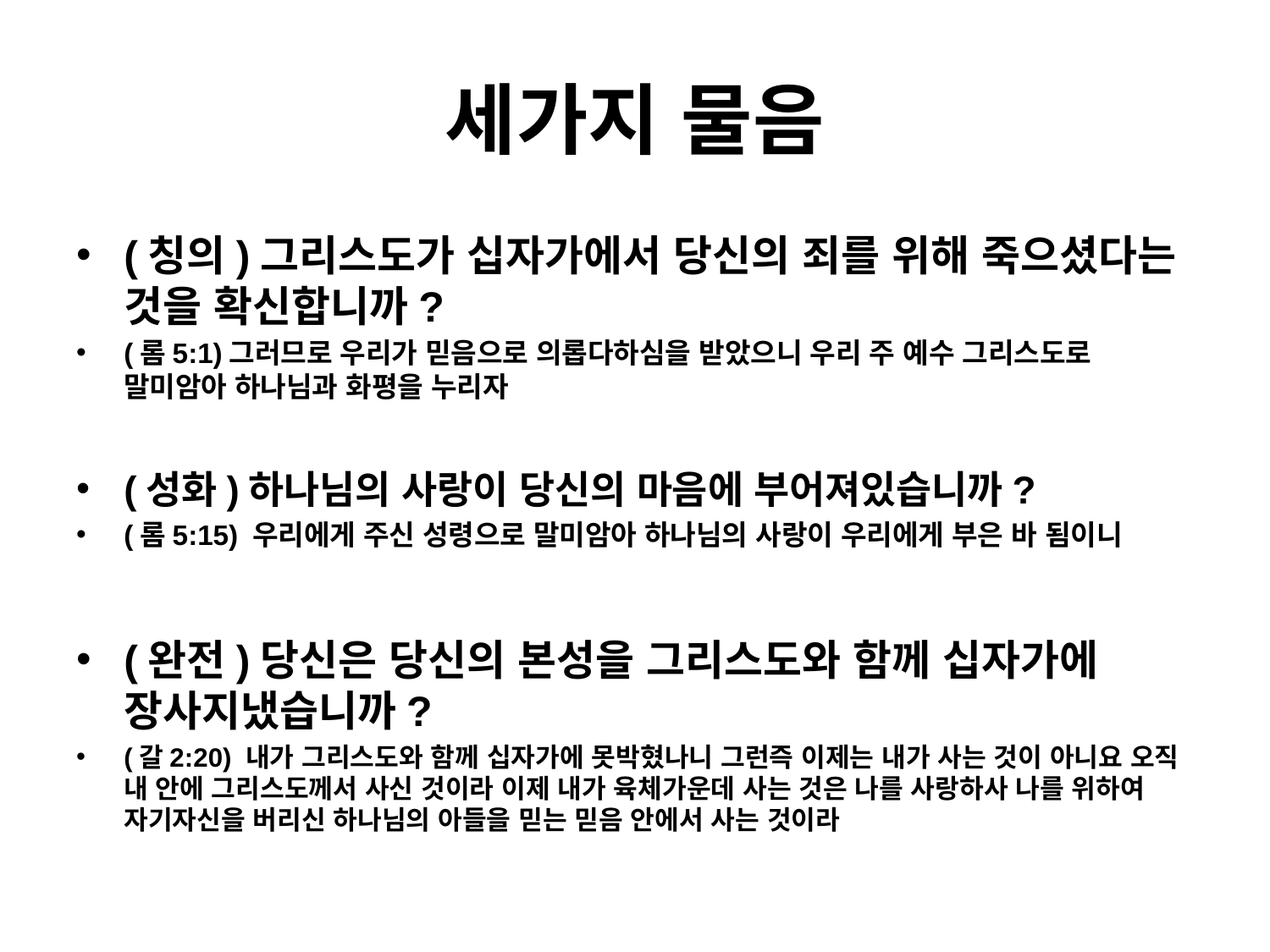

# 세가지 물음
(칭의)그리스도가 십자가에서 당신의 죄를 위해 죽으셨다는 것을 확신합니까?
(롬5:1)그러므로 우리가 믿음으로 의롭다하심을 받았으니 우리 주 예수 그리스도로 말미암아 하나님과 화평을 누리자

(성화)하나님의 사랑이 당신의 마음에 부어져있습니까?
(롬5:15) 우리에게 주신 성령으로 말미암아 하나님의 사랑이 우리에게 부은 바 됨이니

(완전)당신은 당신의 본성을 그리스도와 함께 십자가에 장사지냈습니까?
(갈2:20) 내가 그리스도와 함께 십자가에 못박혔나니 그런즉 이제는 내가 사는 것이 아니요 오직 내 안에 그리스도께서 사신 것이라 이제 내가 육체가운데 사는 것은 나를 사랑하사 나를 위하여 자기자신을 버리신 하나님의 아들을 믿는 믿음 안에서 사는 것이라